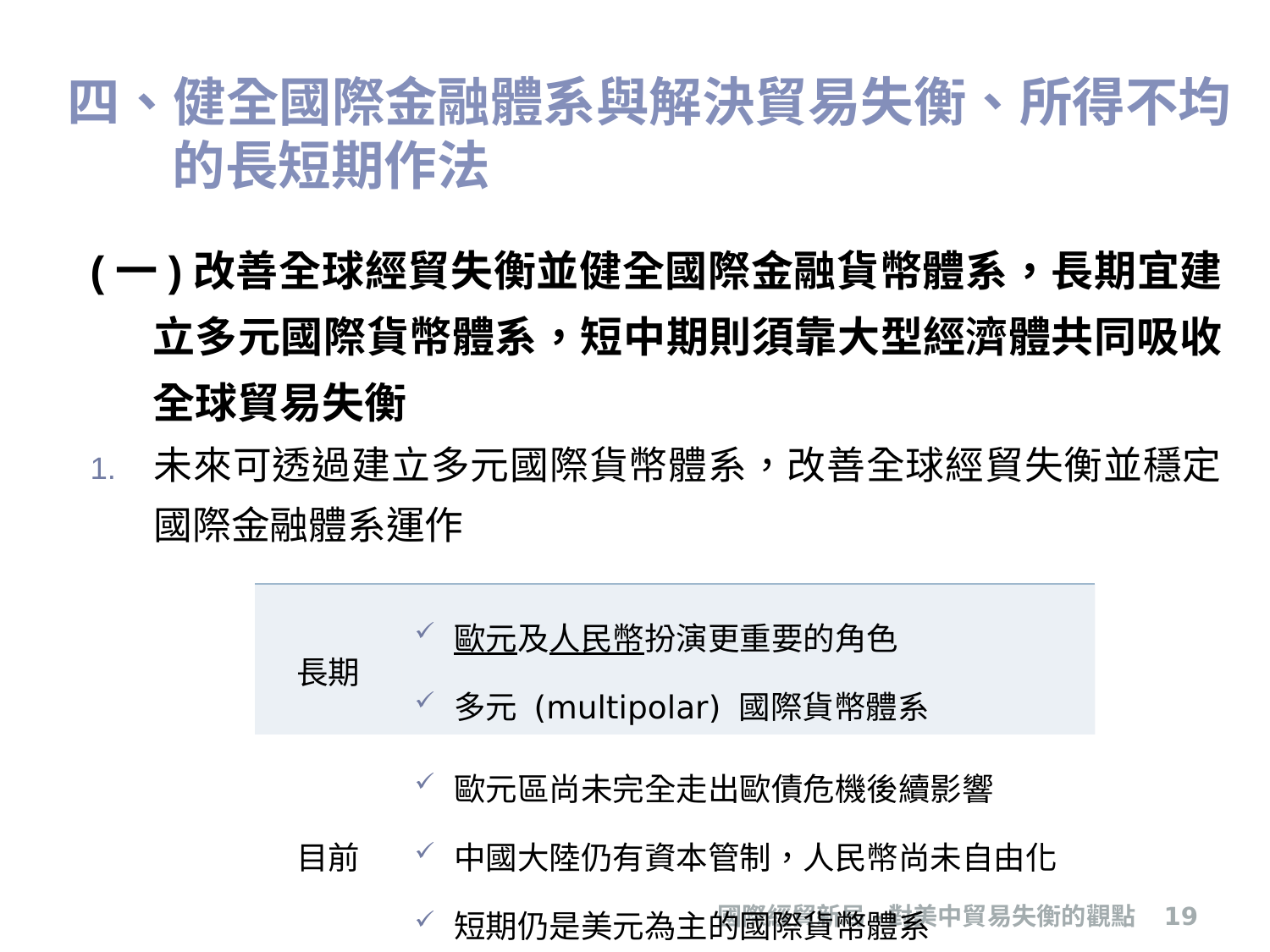

# 四、健全國際金融體系與解決貿易失衡、所得不均的長短期作法
(一)改善全球經貿失衡並健全國際金融貨幣體系，長期宜建立多元國際貨幣體系，短中期則須靠大型經濟體共同吸收全球貿易失衡
未來可透過建立多元國際貨幣體系，改善全球經貿失衡並穩定國際金融體系運作
| 長期 | 歐元及人民幣扮演更重要的角色 多元 (multipolar) 國際貨幣體系 |
| --- | --- |
| 目前 | 歐元區尚未完全走出歐債危機後續影響 中國大陸仍有資本管制，人民幣尚未自由化 短期仍是美元為主的國際貨幣體系 |
國際經貿新局-對美中貿易失衡的觀點
19